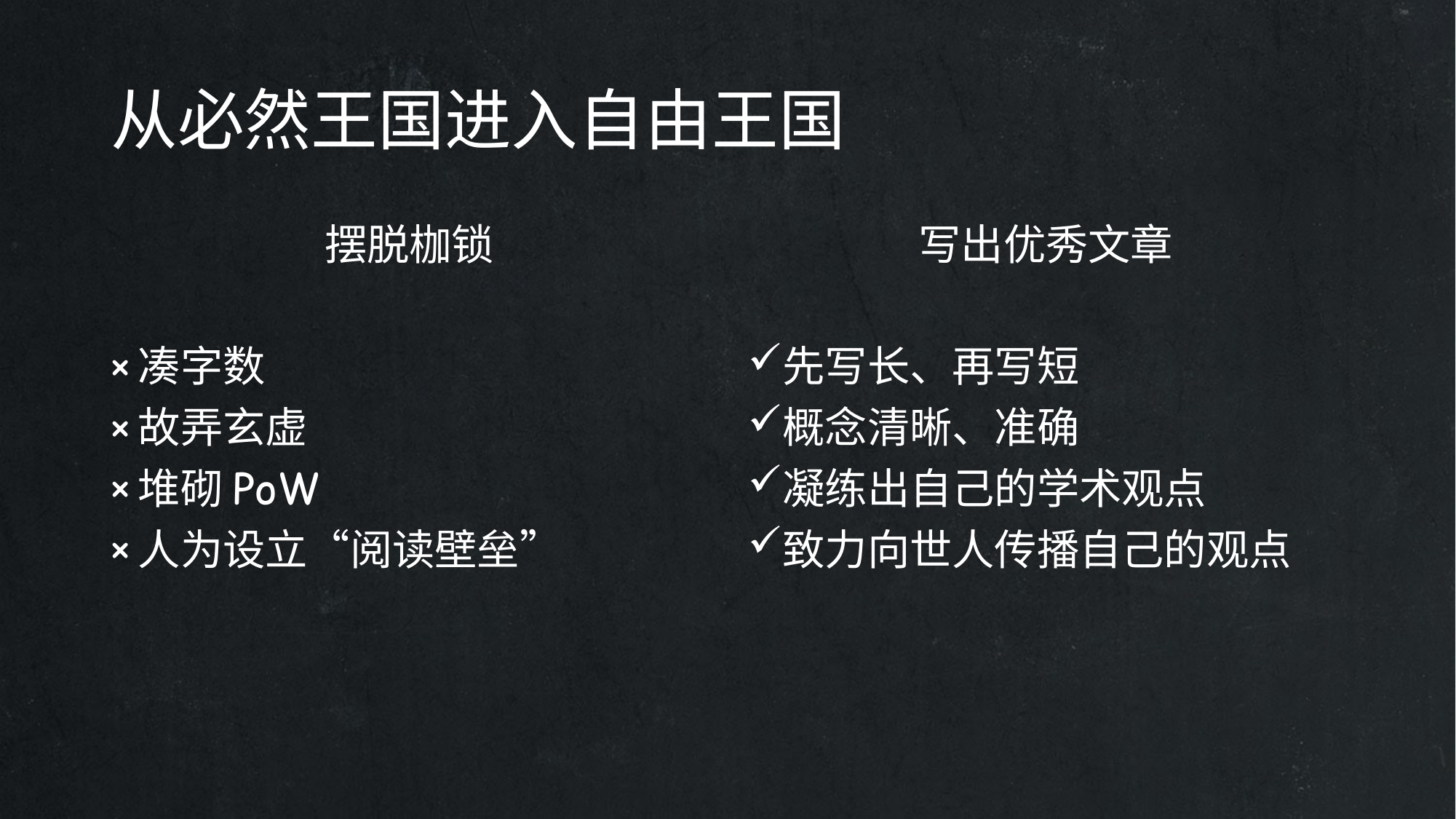

# 从必然王国进入自由王国
摆脱枷锁

凑字数
故弄玄虚
堆砌PoW
人为设立“阅读壁垒”
写出优秀文章

先写长、再写短
概念清晰、准确
凝练出自己的学术观点
致力向世人传播自己的观点